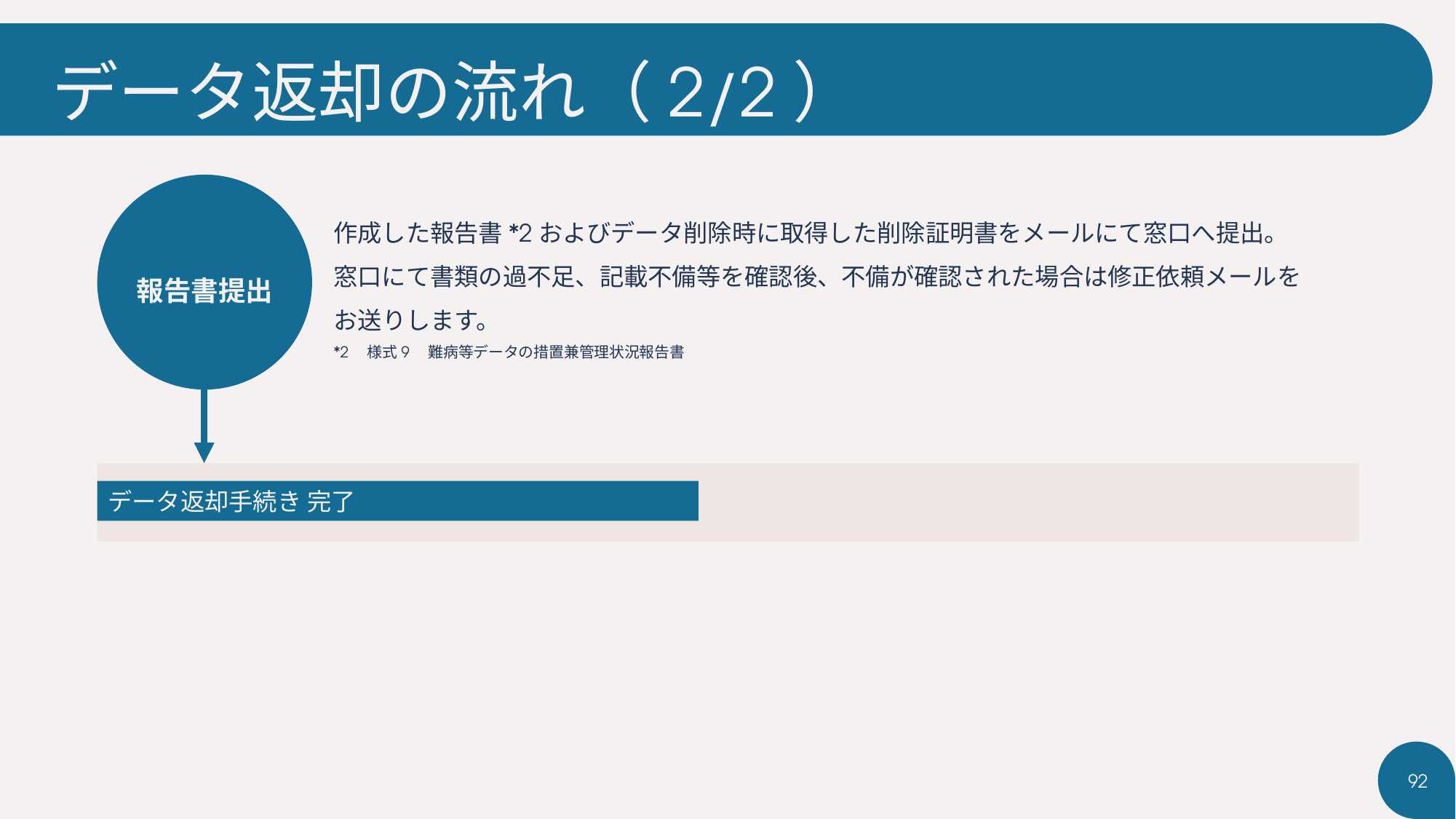

# データ返却の流れ（2/2）

作成した報告書*2およびデータ削除時に取得した削除証明書をメールにて窓口へ提出。
窓口にて書類の過不足、記載不備等を確認後、不備が確認された場合は修正依頼メールを
お送りします。
*2　様式9　難病等データの措置兼管理状況報告書
報告書提出

データ返却手続き 完了

92